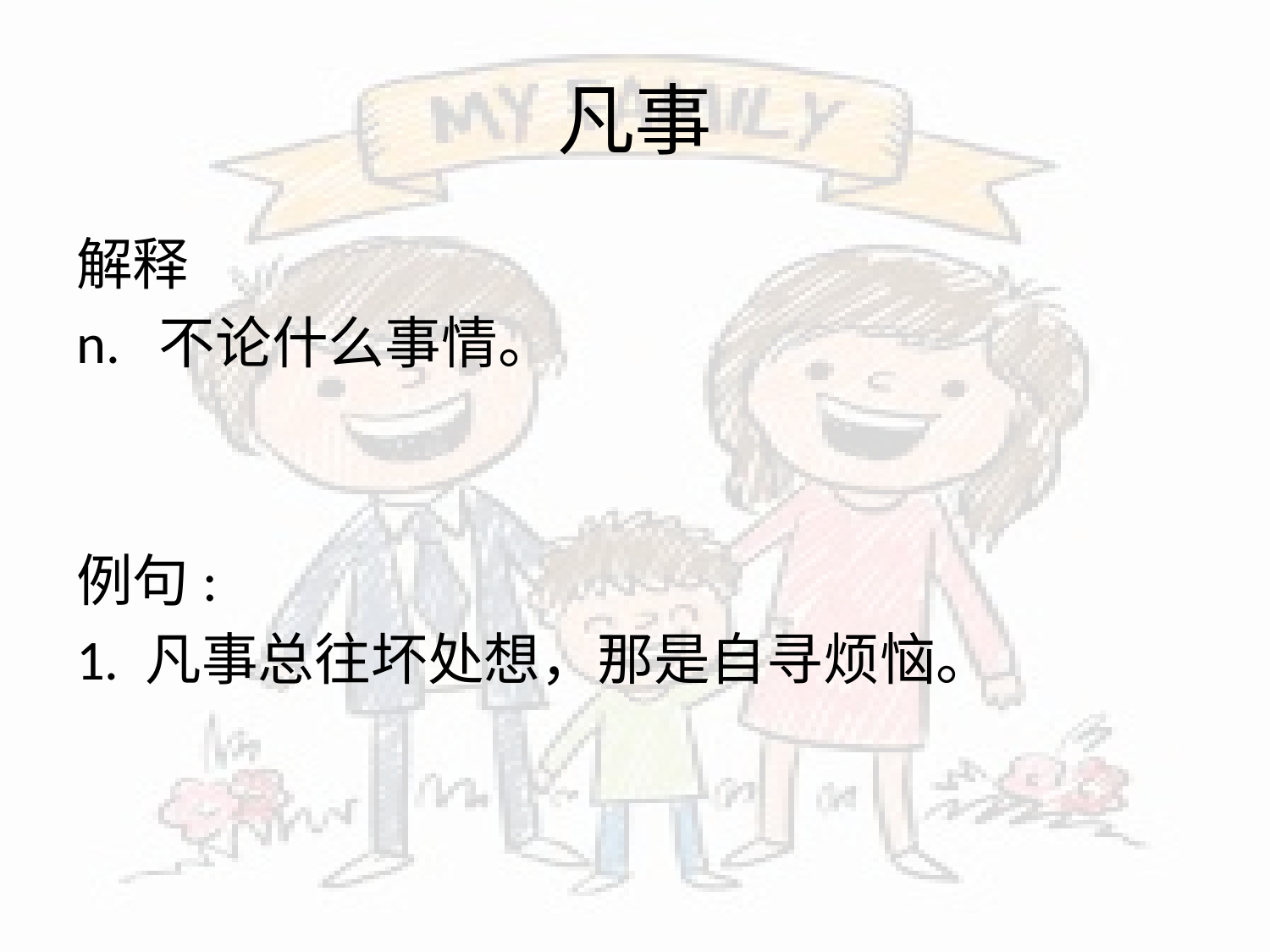

# 凡事
解释
n.  不论什么事情。

例句:
1. 凡事总往坏处想，那是自寻烦恼。